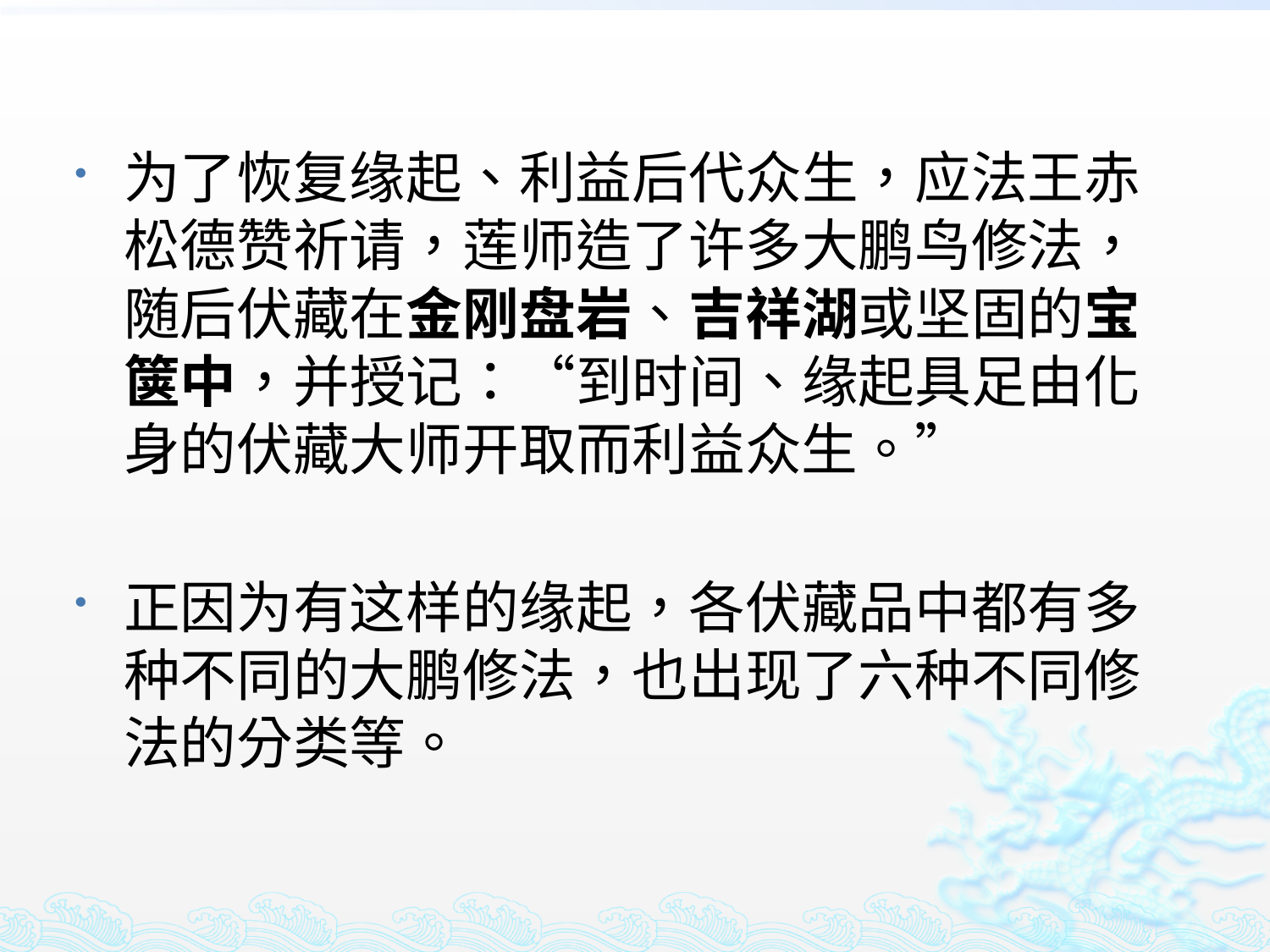

为了恢复缘起、利益后代众生，应法王赤松德赞祈请，莲师造了许多大鹏鸟修法，随后伏藏在金刚盘岩、吉祥湖或坚固的宝箧中，并授记：“到时间、缘起具足由化身的伏藏大师开取而利益众生。”

正因为有这样的缘起，各伏藏品中都有多种不同的大鹏修法，也出现了六种不同修法的分类等。